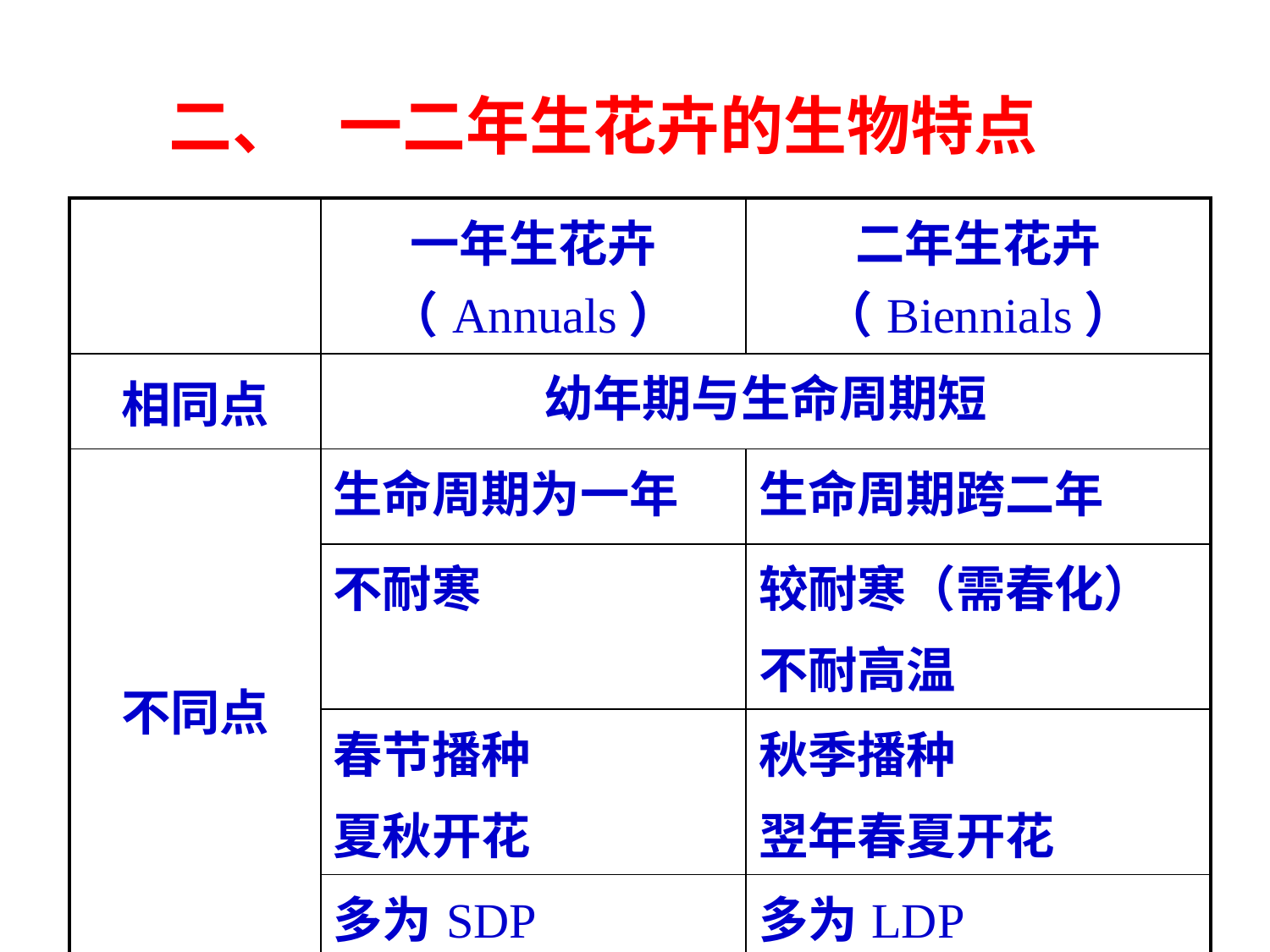

二、   一二年生花卉的生物特点
|  | 一年生花卉（Annuals） | 二年生花卉（Biennials） |
| --- | --- | --- |
| 相同点 | 幼年期与生命周期短 |  |
| 不同点 | 生命周期为一年 | 生命周期跨二年 |
|  | 不耐寒 | 较耐寒（需春化） 不耐高温 |
|  | 春节播种 夏秋开花 | 秋季播种 翌年春夏开花 |
|  | 多为SDP | 多为LDP |